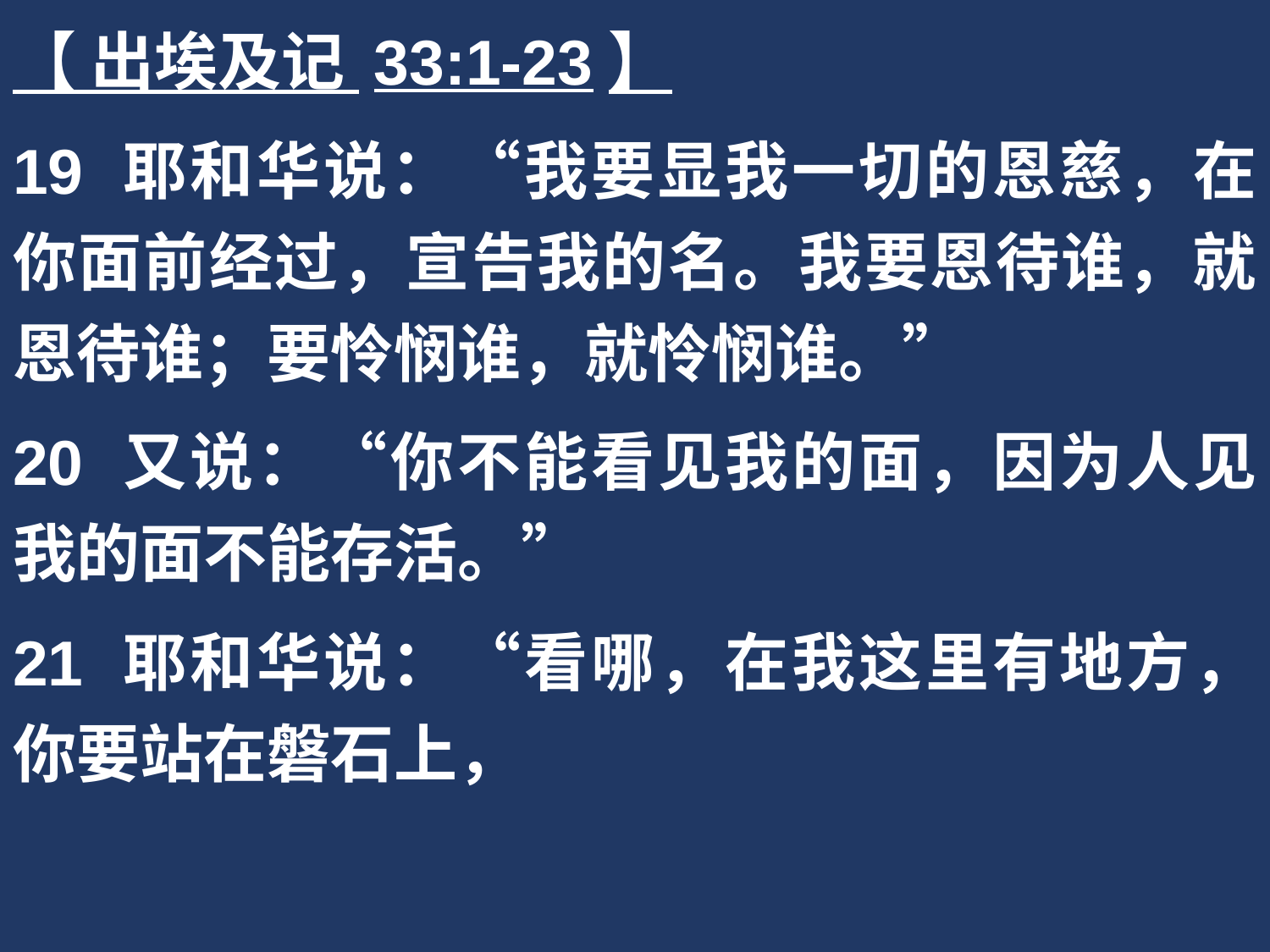

【 出埃及记 33:1-23】
19 耶和华说：“我要显我一切的恩慈，在你面前经过，宣告我的名。我要恩待谁，就恩待谁；要怜悯谁，就怜悯谁。”
20 又说：“你不能看见我的面，因为人见我的面不能存活。”
21 耶和华说：“看哪，在我这里有地方，你要站在磐石上，